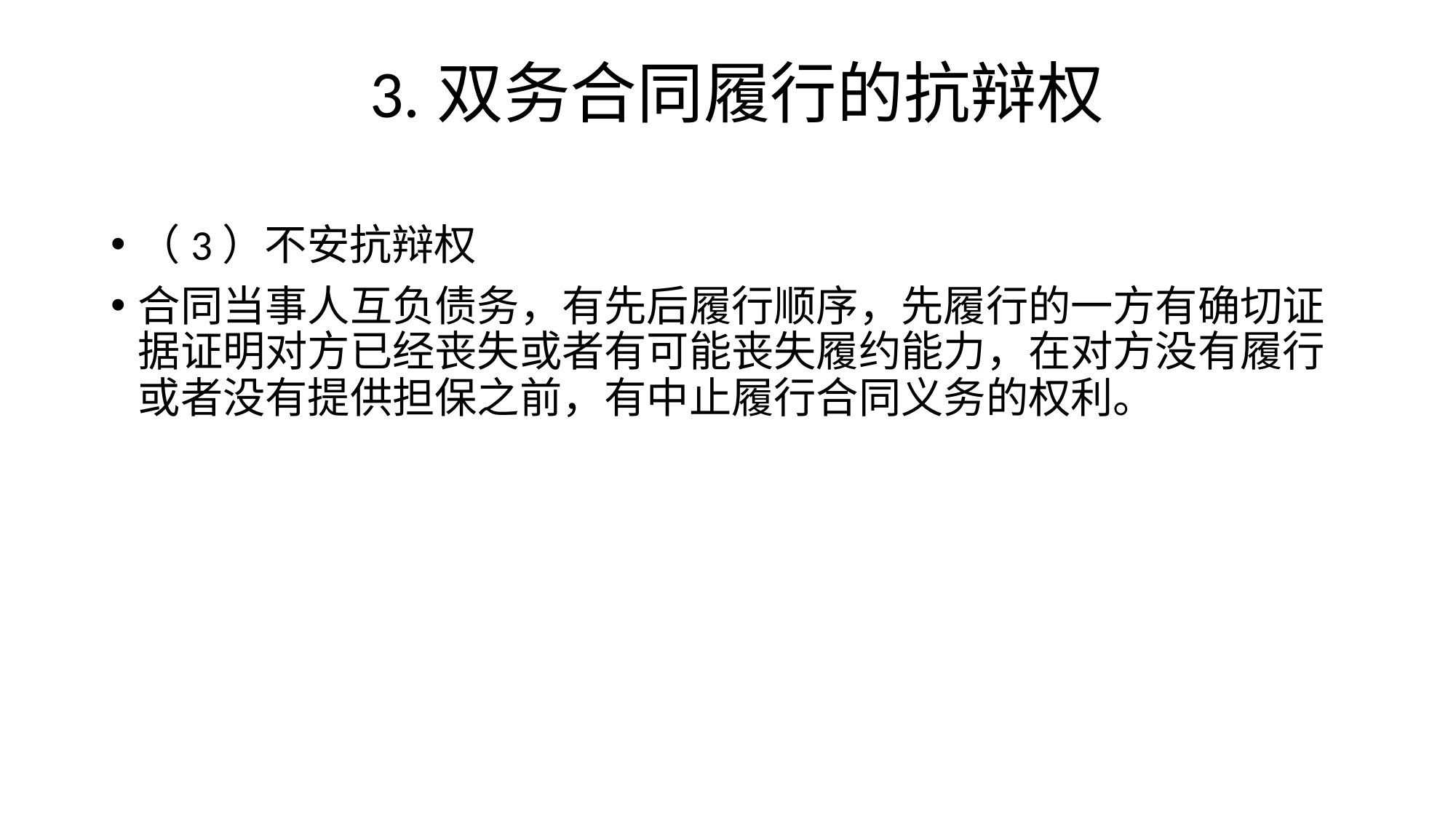

3.双务合同履行的抗辩权
（3）不安抗辩权
合同当事人互负债务，有先后履行顺序，先履行的一方有确切证据证明对方已经丧失或者有可能丧失履约能力，在对方没有履行或者没有提供担保之前，有中止履行合同义务的权利。